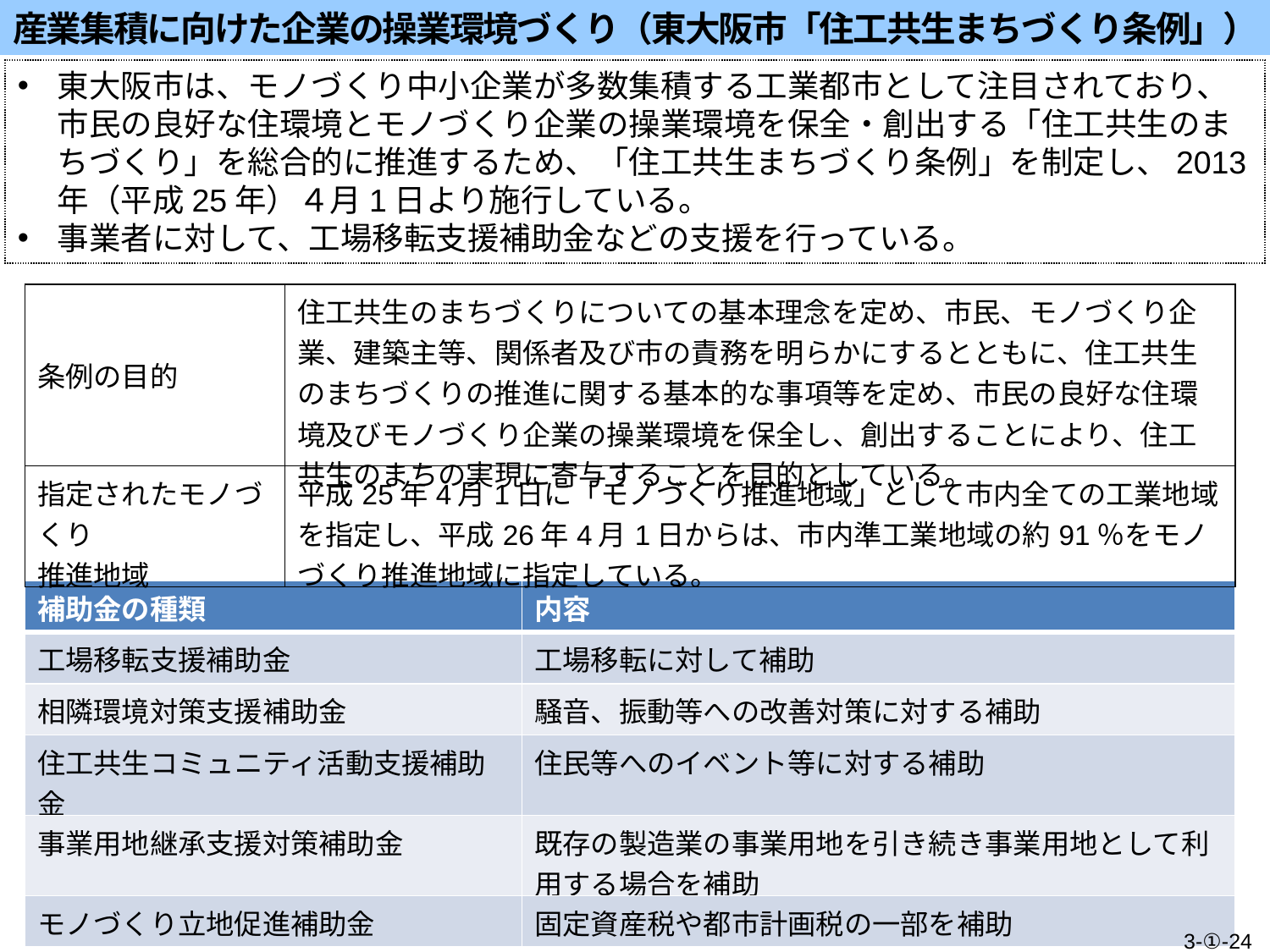

産業集積に向けた企業の操業環境づくり（東大阪市「住工共生まちづくり条例」）
東大阪市は、モノづくり中小企業が多数集積する工業都市として注目されており、市民の良好な住環境とモノづくり企業の操業環境を保全・創出する「住工共生のまちづくり」を総合的に推進するため、「住工共生まちづくり条例」を制定し、2013年（平成25年）４月1日より施行している。
事業者に対して、工場移転支援補助金などの支援を行っている。
| 条例の目的 | 住工共生のまちづくりについての基本理念を定め、市民、モノづくり企業、建築主等、関係者及び市の責務を明らかにするとともに、住工共生のまちづくりの推進に関する基本的な事項等を定め、市民の良好な住環境及びモノづくり企業の操業環境を保全し、創出することにより、住工共生のまちの実現に寄与することを目的としている。 |
| --- | --- |
| 指定されたモノづくり 推進地域 | 平成25年4月1日に「モノづくり推進地域」として市内全ての工業地域を指定し、平成26年4月1日からは、市内準工業地域の約91％をモノづくり推進地域に指定している。 |
| 補助金の種類 | 内容 |
| --- | --- |
| 工場移転支援補助金 | 工場移転に対して補助 |
| 相隣環境対策支援補助金 | 騒音、振動等への改善対策に対する補助 |
| 住工共生コミュニティ活動支援補助金 | 住民等へのイベント等に対する補助 |
| 事業用地継承支援対策補助金 | 既存の製造業の事業用地を引き続き事業用地として利用する場合を補助 |
| モノづくり立地促進補助金 | 固定資産税や都市計画税の一部を補助 |
3-①-24
東大阪市「住工共生のまちづくり条例パンフレット」を基に作成